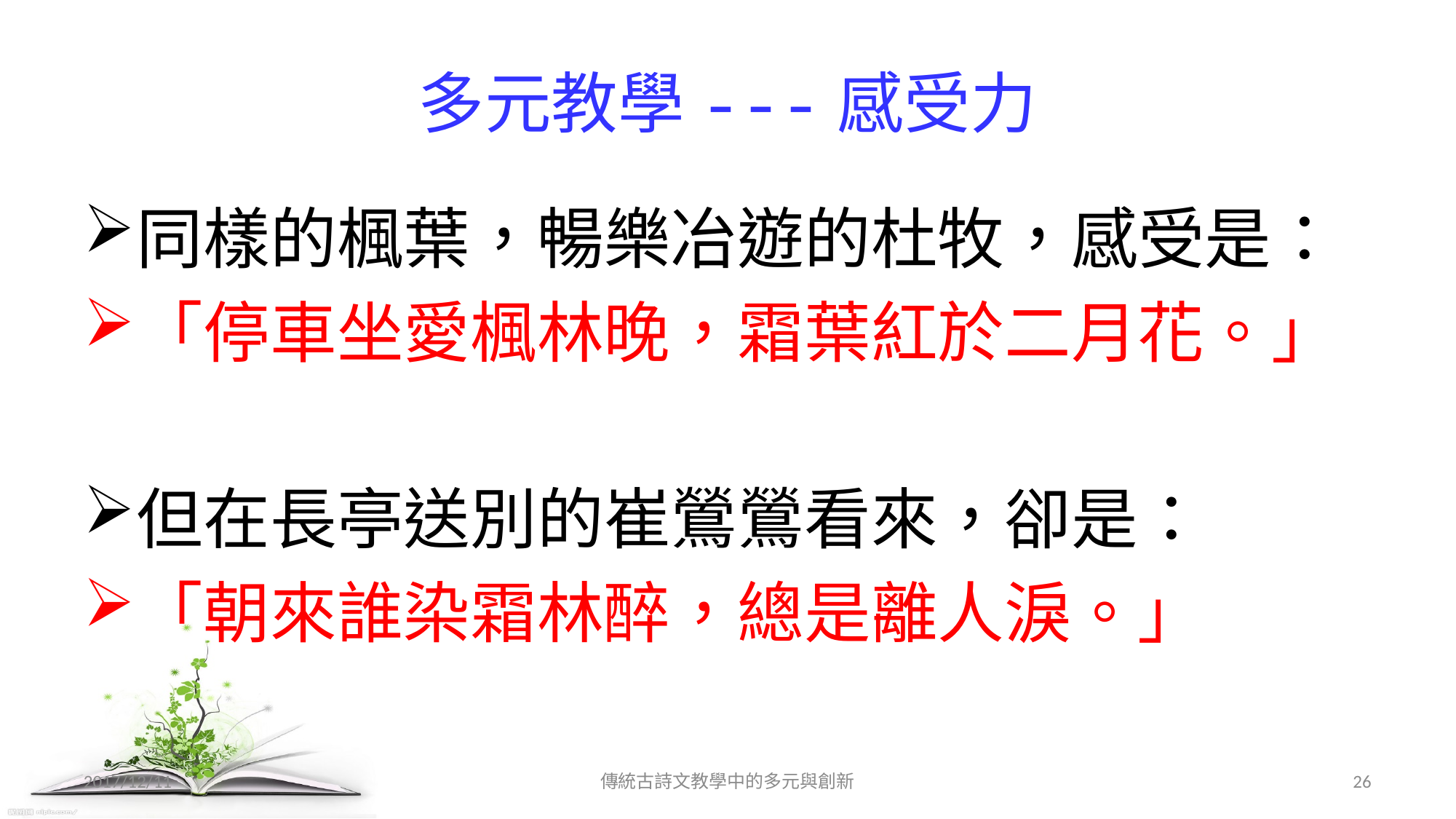

# 多元教學---感受力
同樣的楓葉，暢樂冶遊的杜牧，感受是：
「停車坐愛楓林晚，霜葉紅於二月花。」

但在長亭送別的崔鶯鶯看來，卻是：
「朝來誰染霜林醉，總是離人淚。」
2017/12/11
傳統古詩文教學中的多元與創新
26